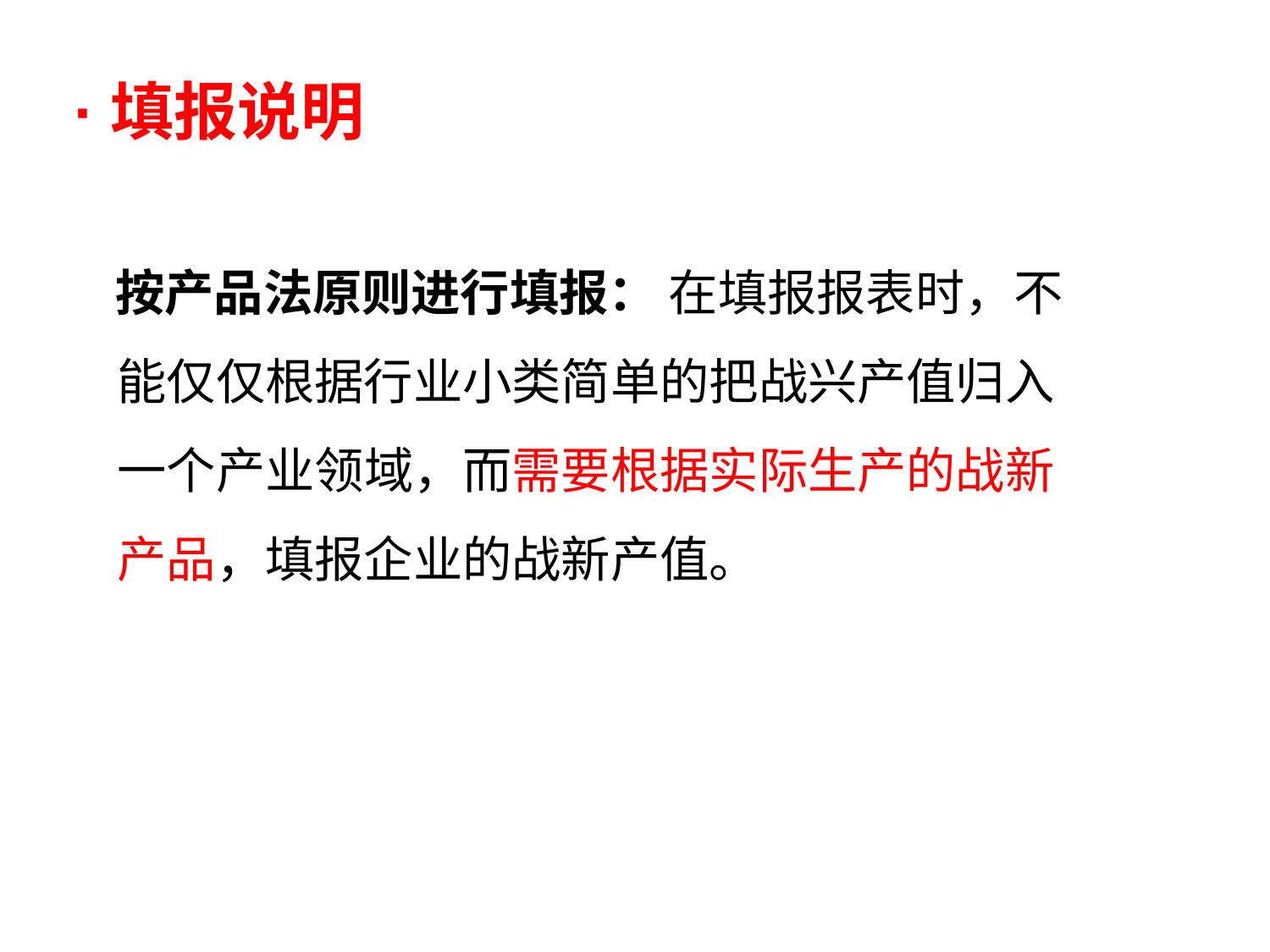

·填报说明
   按产品法原则进行填报： 在填报报表时，不能仅仅根据行业小类简单的把战兴产值归入一个产业领域，而需要根据实际生产的战新产品，填报企业的战新产值。